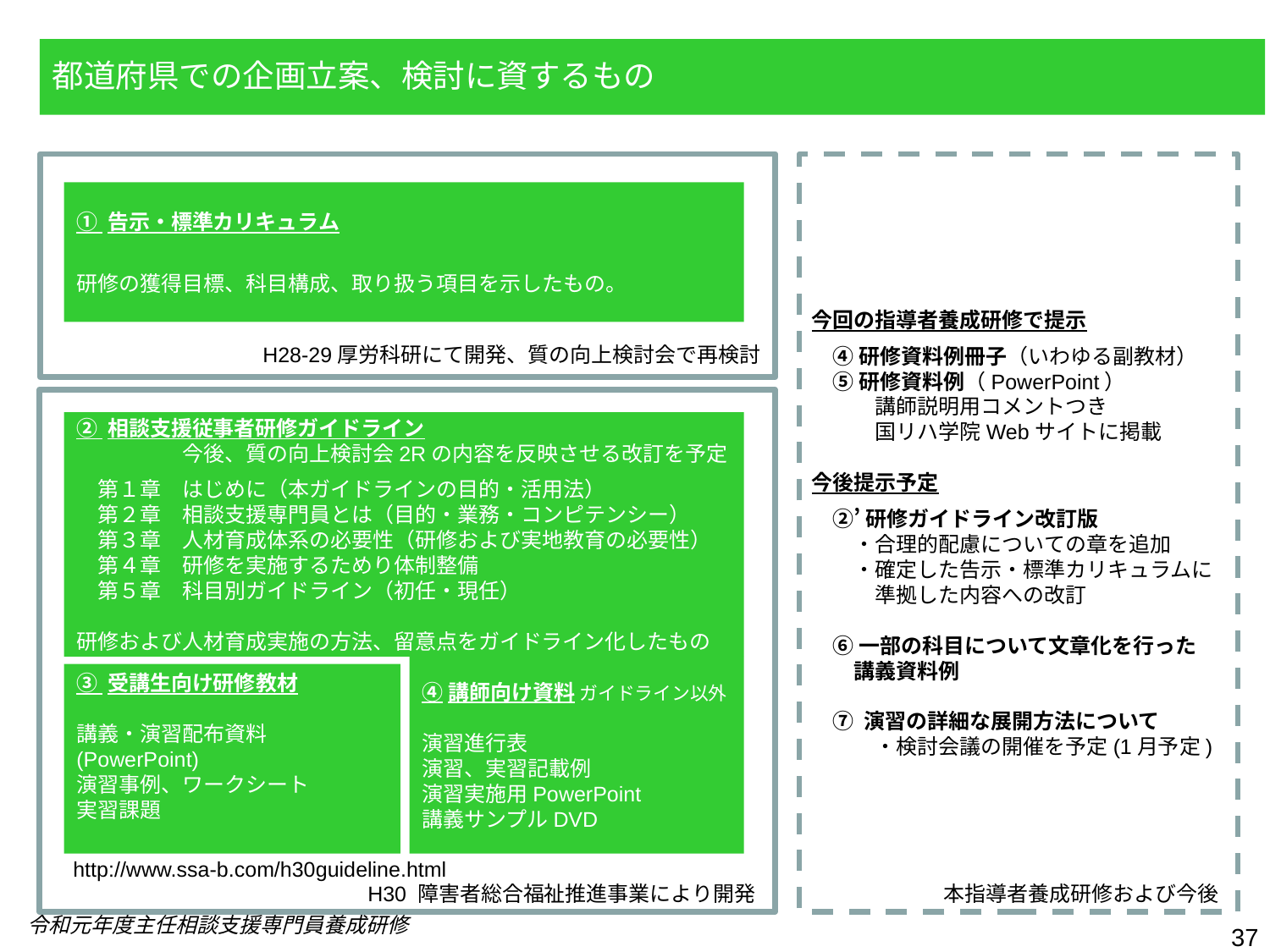

都道府県での企画立案、検討に資するもの

今回の指導者養成研修で提示

　④ 研修資料例冊子（いわゆる副教材）
　⑤ 研修資料例（PowerPoint）
　　　講師説明用コメントつき
　　　国リハ学院Webサイトに掲載

今後提示予定

　②’ 研修ガイドライン改訂版
　　・合理的配慮についての章を追加
　　・確定した告示・標準カリキュラムに
　　　準拠した内容への改訂

　⑥ 一部の科目について文章化を行った
　　講義資料例

　⑦  演習の詳細な展開方法について
　　　・検討会議の開催を予定(1月予定)
① 告示・標準カリキュラム

研修の獲得目標、科目構成、取り扱う項目を示したもの。
H28-29厚労科研にて開発、質の向上検討会で再検討

② 相談支援従事者研修ガイドライン
　　　　　今後、質の向上検討会2Rの内容を反映させる改訂を予定

　第１章　はじめに（本ガイドラインの目的・活用法）
　第２章　相談支援専門員とは（目的・業務・コンピテンシー）
　第３章　人材育成体系の必要性（研修および実地教育の必要性）
　第４章　研修を実施するためり体制整備
　第５章　科目別ガイドライン（初任・現任）

研修および人材育成実施の方法、留意点をガイドライン化したもの
④講師向け資料 ガイドライン以外

演習進行表
演習、実習記載例
演習実施用PowerPoint
講義サンプルDVD
③ 受講生向け研修教材

講義・演習配布資料(PowerPoint)
演習事例、ワークシート
実習課題

http://www.ssa-b.com/h30guideline.html
H30 障害者総合福祉推進事業により開発
本指導者養成研修および今後
令和元年度主任相談支援専門員養成研修
37